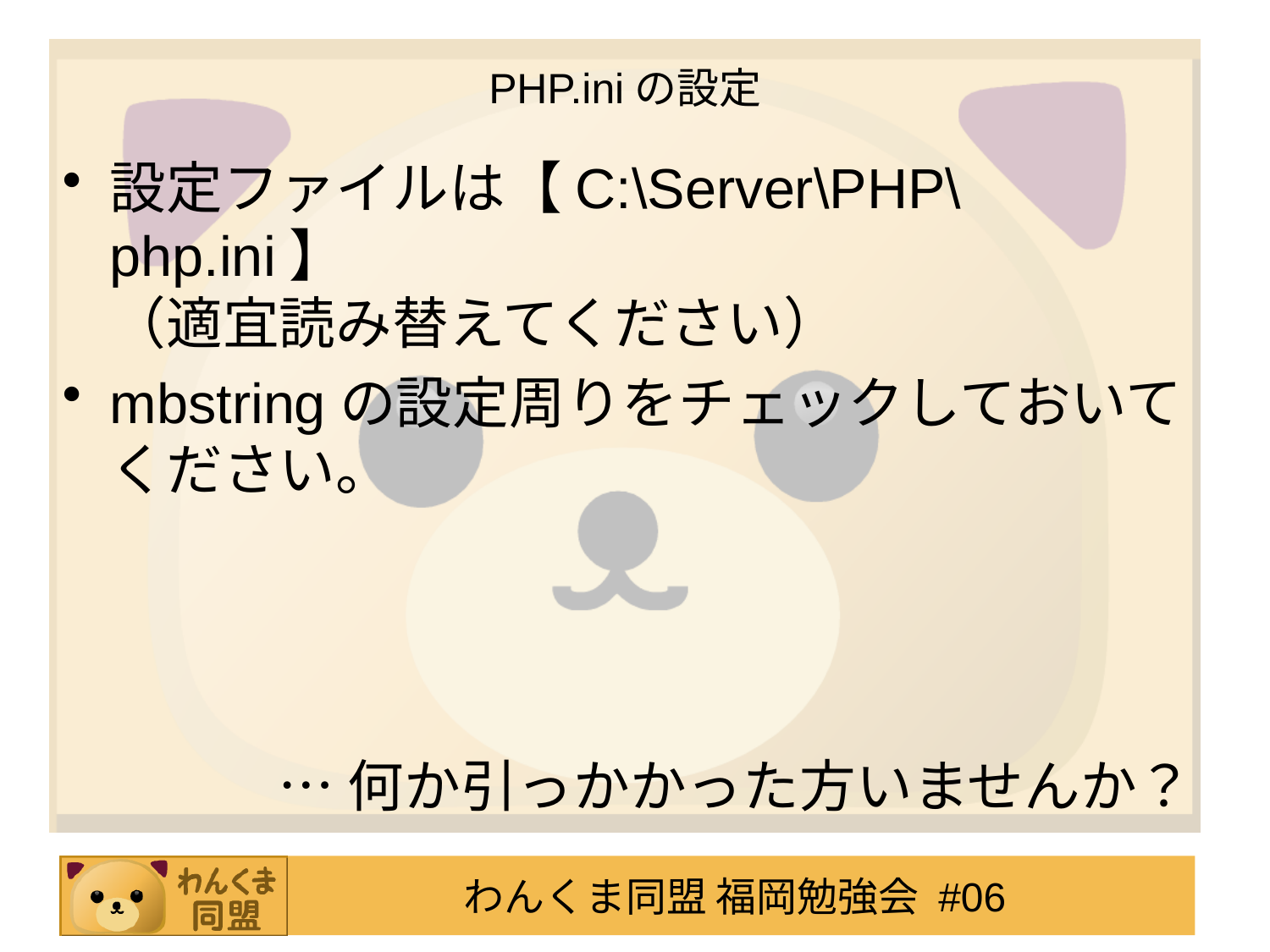

# PHP.iniの設定
設定ファイルは【C:\Server\PHP\php.ini】
（適宜読み替えてください）
mbstringの設定周りをチェックしておいてください。

…何か引っかかった方いませんか？